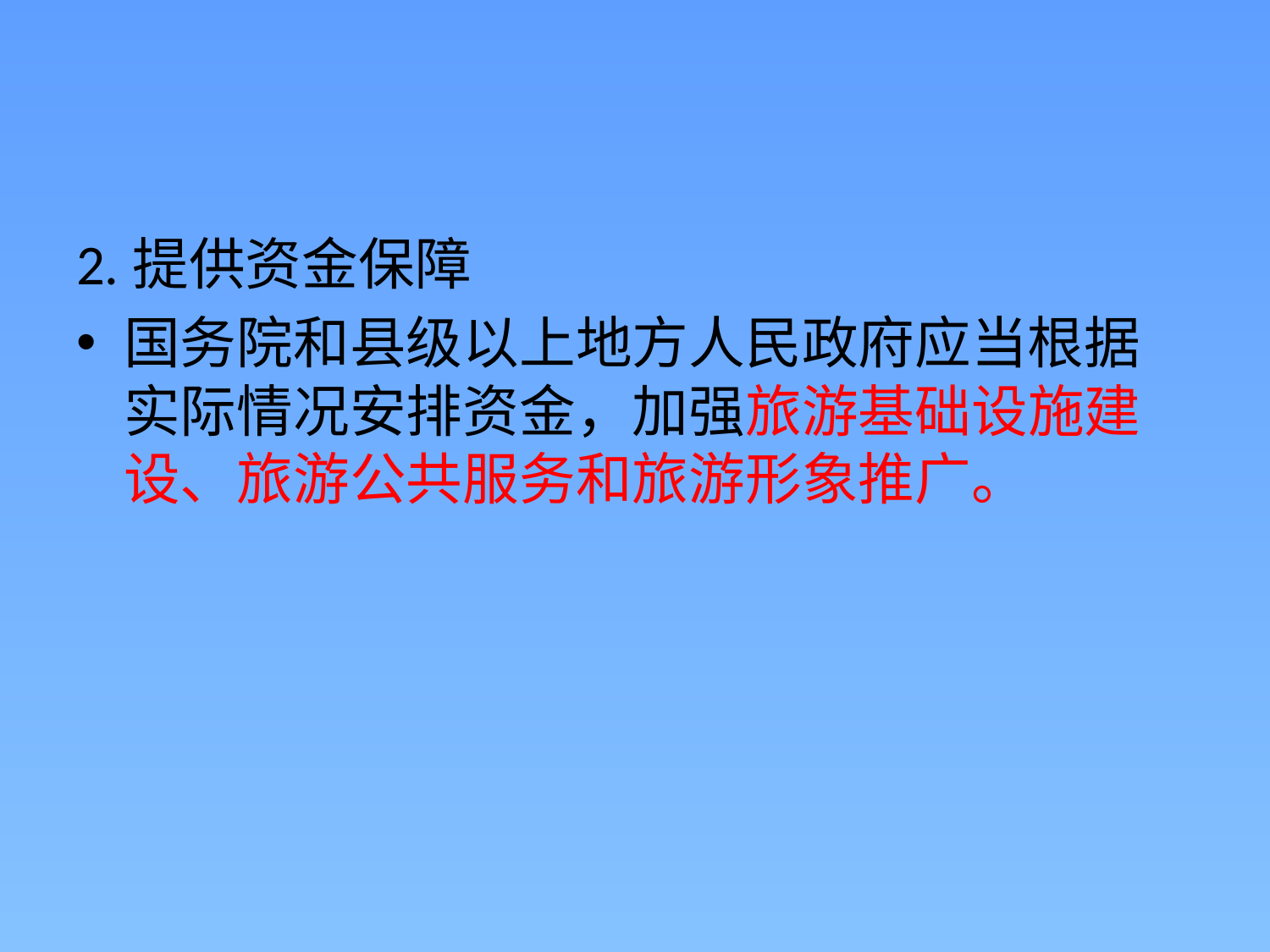

#
2.提供资金保障
国务院和县级以上地方人民政府应当根据实际情况安排资金，加强旅游基础设施建设、旅游公共服务和旅游形象推广。